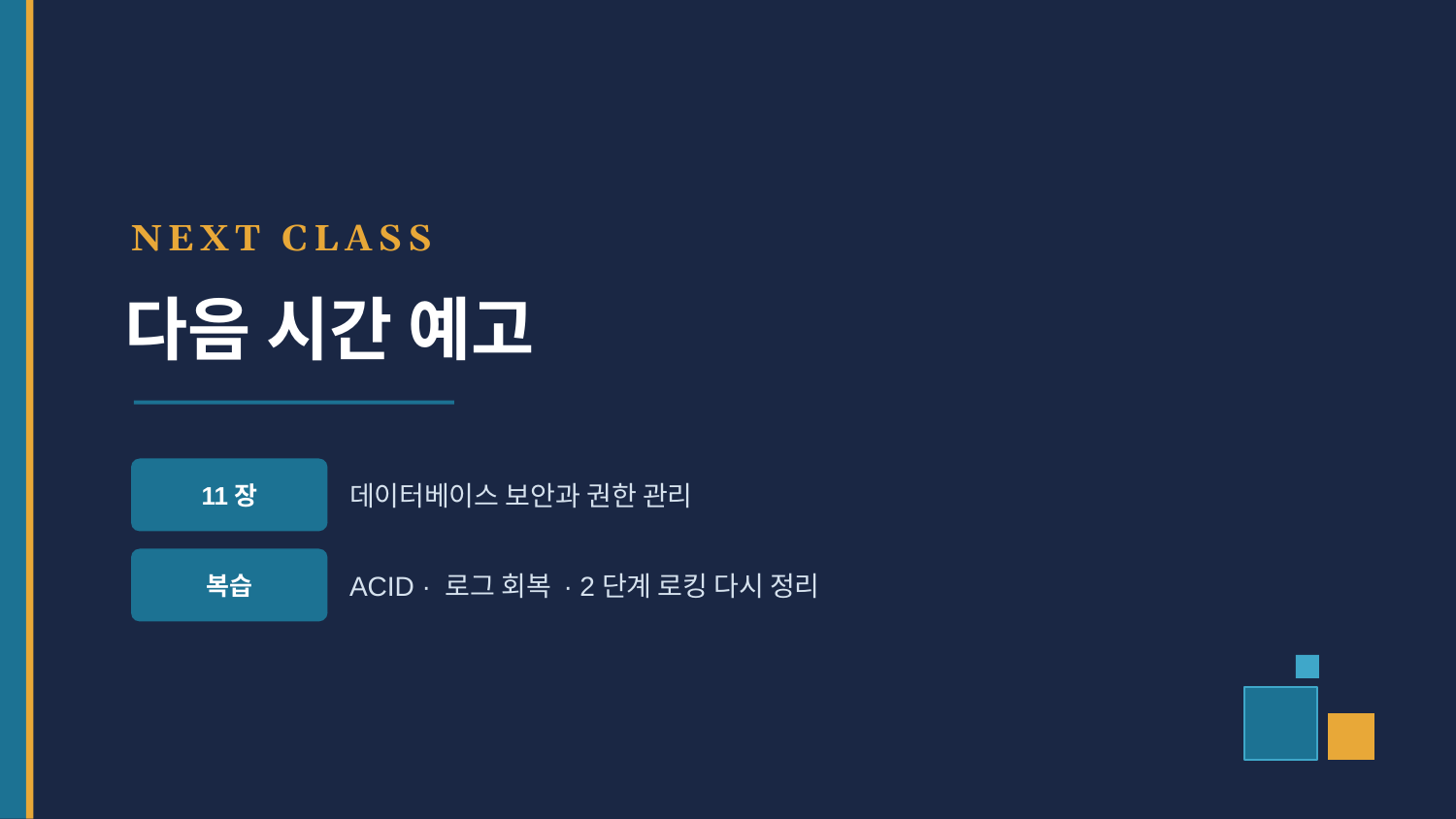

NEXT CLASS
다음 시간 예고

11장
데이터베이스 보안과 권한 관리

복습
ACID · 로그 회복 · 2단계 로킹 다시 정리